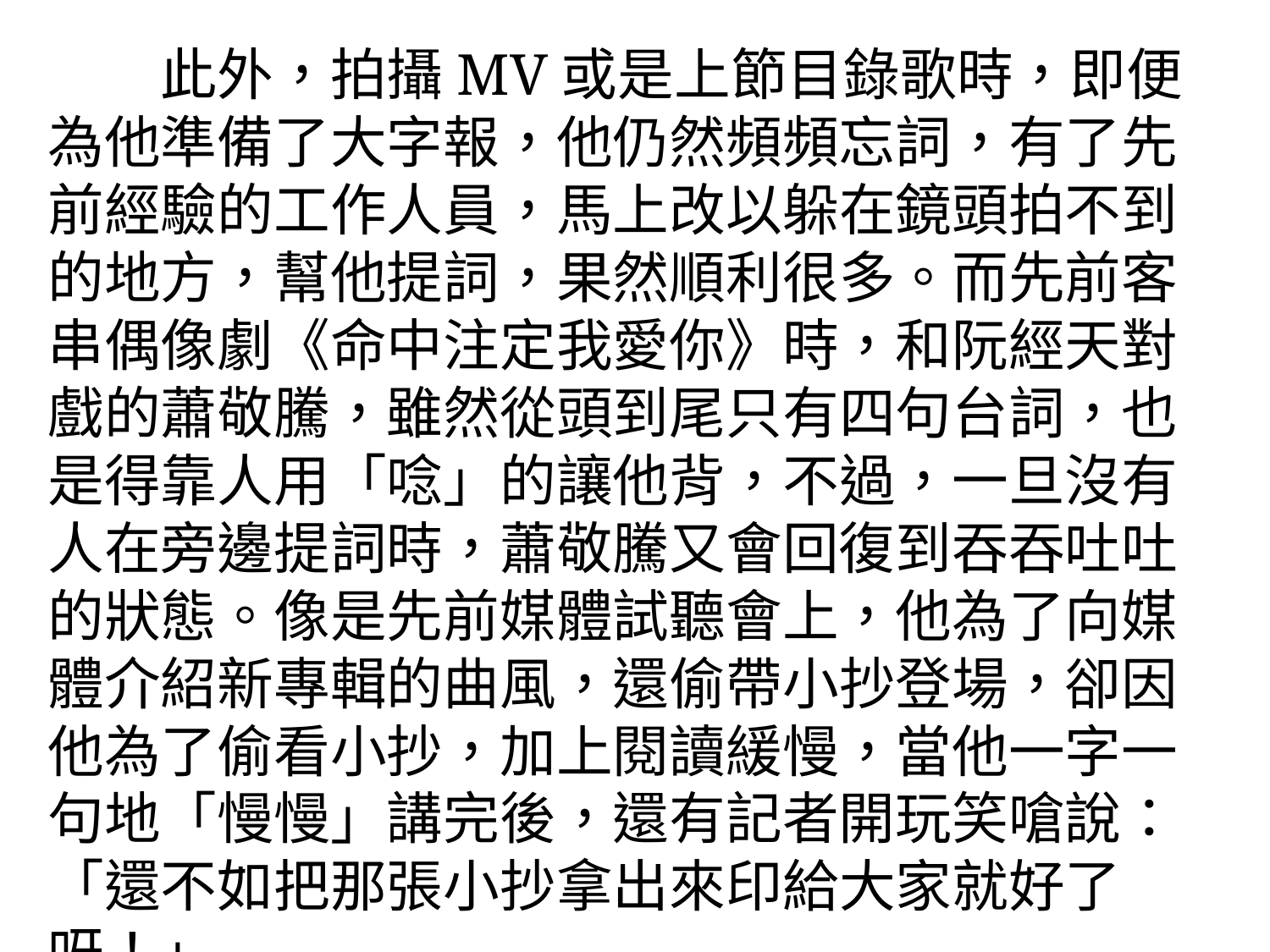

此外，拍攝MV或是上節目錄歌時，即便為他準備了大字報，他仍然頻頻忘詞，有了先前經驗的工作人員，馬上改以躲在鏡頭拍不到的地方，幫他提詞，果然順利很多。而先前客串偶像劇《命中注定我愛你》時，和阮經天對戲的蕭敬騰，雖然從頭到尾只有四句台詞，也是得靠人用「唸」的讓他背，不過，一旦沒有人在旁邊提詞時，蕭敬騰又會回復到吞吞吐吐的狀態。像是先前媒體試聽會上，他為了向媒體介紹新專輯的曲風，還偷帶小抄登場，卻因他為了偷看小抄，加上閱讀緩慢，當他一字一句地「慢慢」講完後，還有記者開玩笑嗆說：「還不如把那張小抄拿出來印給大家就好了呀！」